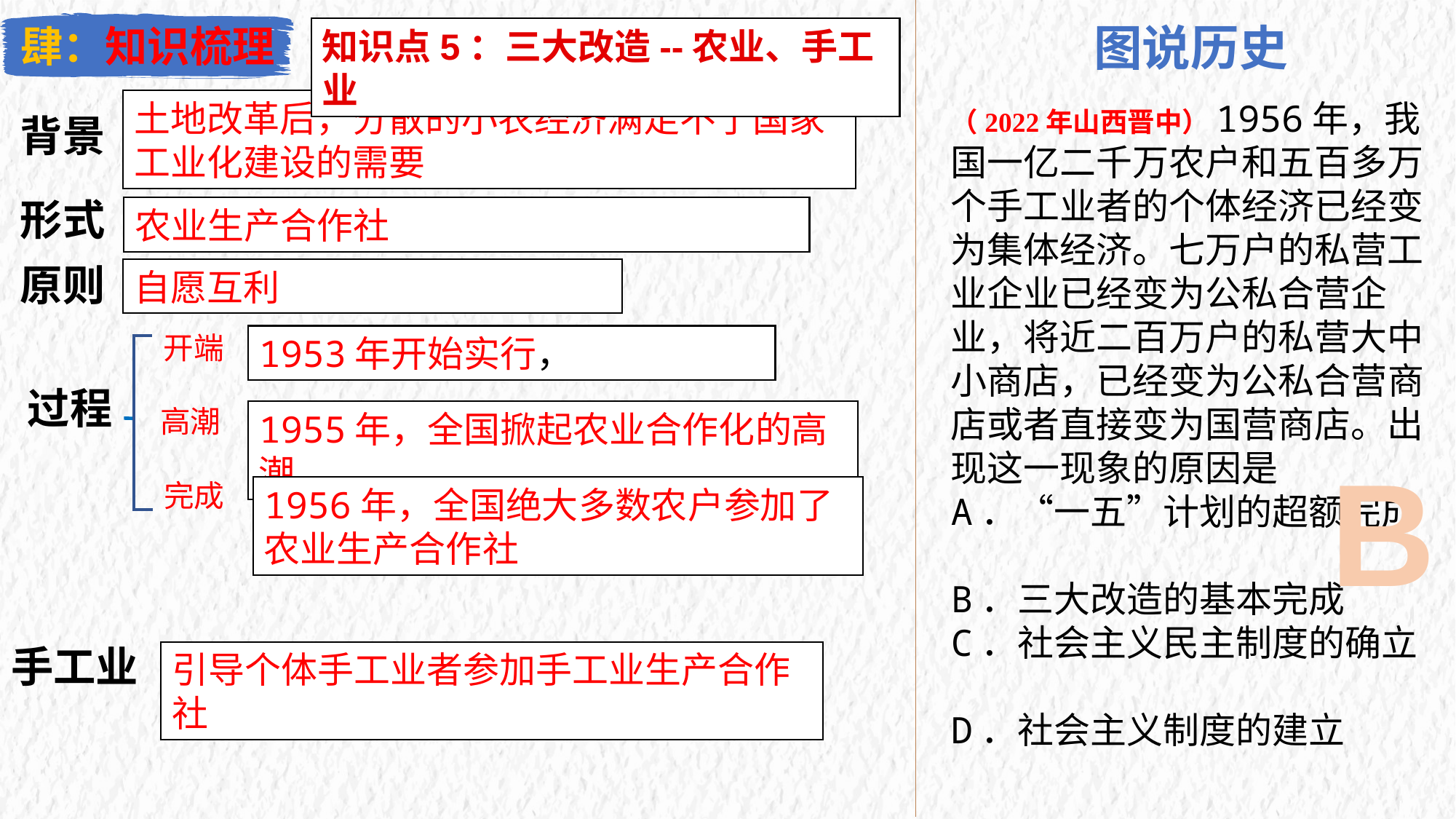

肆：知识梳理
图说历史
知识点5：三大改造--农业、手工业
土地改革后，分散的小农经济满足不了国家工业化建设的需要
（2022年山西晋中）1956年，我国一亿二千万农户和五百多万个手工业者的个体经济已经变为集体经济。七万户的私营工业企业已经变为公私合营企业，将近二百万户的私营大中小商店，已经变为公私合营商店或者直接变为国营商店。出现这一现象的原因是A．“一五”计划的超额完成
B．三大改造的基本完成C．社会主义民主制度的确立
D．社会主义制度的建立
背景
形式
农业生产合作社
原则
自愿互利
开端

高潮
完成
1953年开始实行，
过程
1955年，全国掀起农业合作化的高潮
B
1956年，全国绝大多数农户参加了农业生产合作社
手工业
引导个体手工业者参加手工业生产合作社